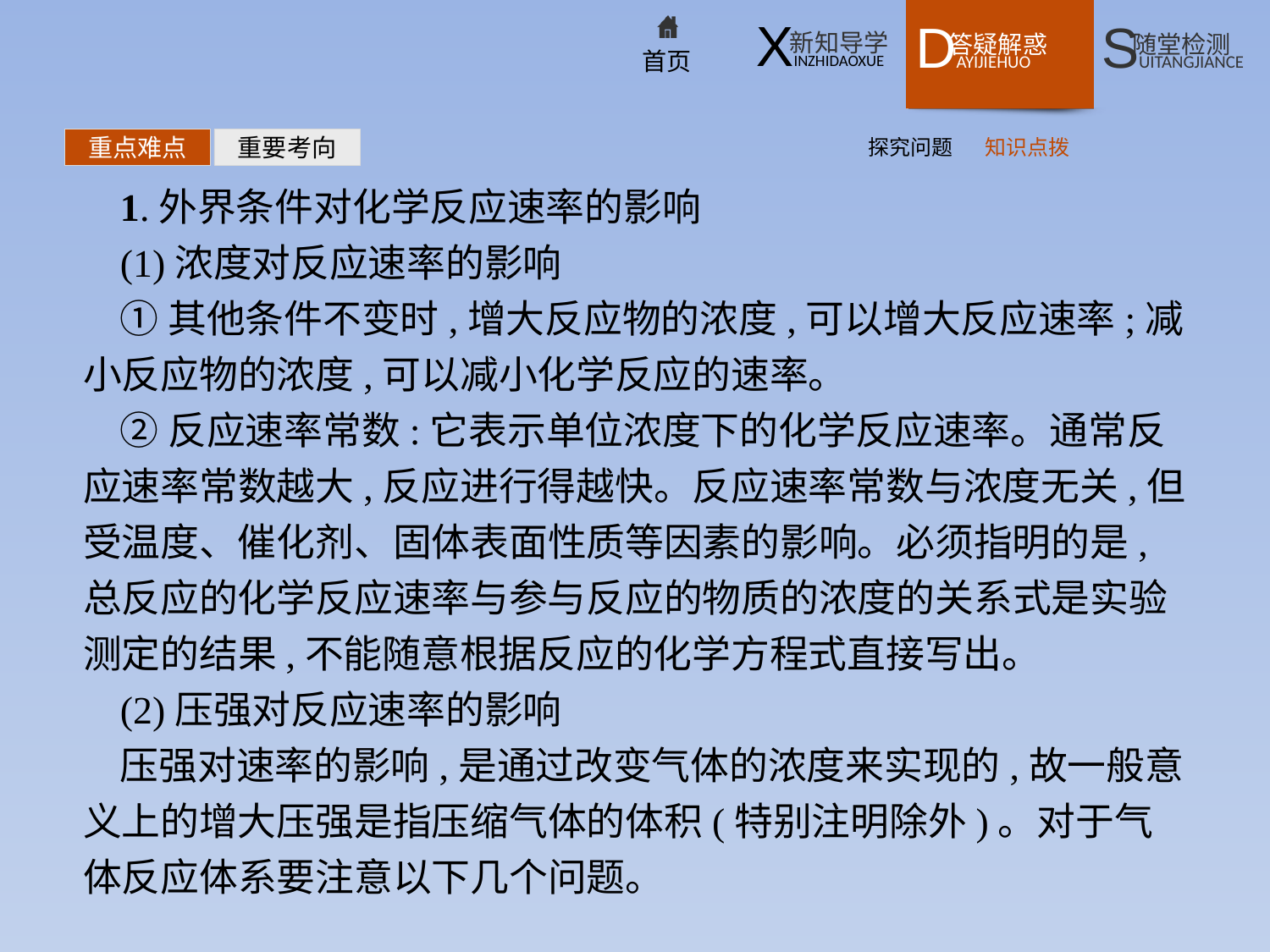

探究问题
知识点拨
重点难点
重要考向
1.外界条件对化学反应速率的影响
(1)浓度对反应速率的影响
①其他条件不变时,增大反应物的浓度,可以增大反应速率;减小反应物的浓度,可以减小化学反应的速率。
②反应速率常数:它表示单位浓度下的化学反应速率。通常反应速率常数越大,反应进行得越快。反应速率常数与浓度无关,但受温度、催化剂、固体表面性质等因素的影响。必须指明的是,总反应的化学反应速率与参与反应的物质的浓度的关系式是实验测定的结果,不能随意根据反应的化学方程式直接写出。
(2)压强对反应速率的影响
压强对速率的影响,是通过改变气体的浓度来实现的,故一般意义上的增大压强是指压缩气体的体积(特别注明除外)。对于气体反应体系要注意以下几个问题。